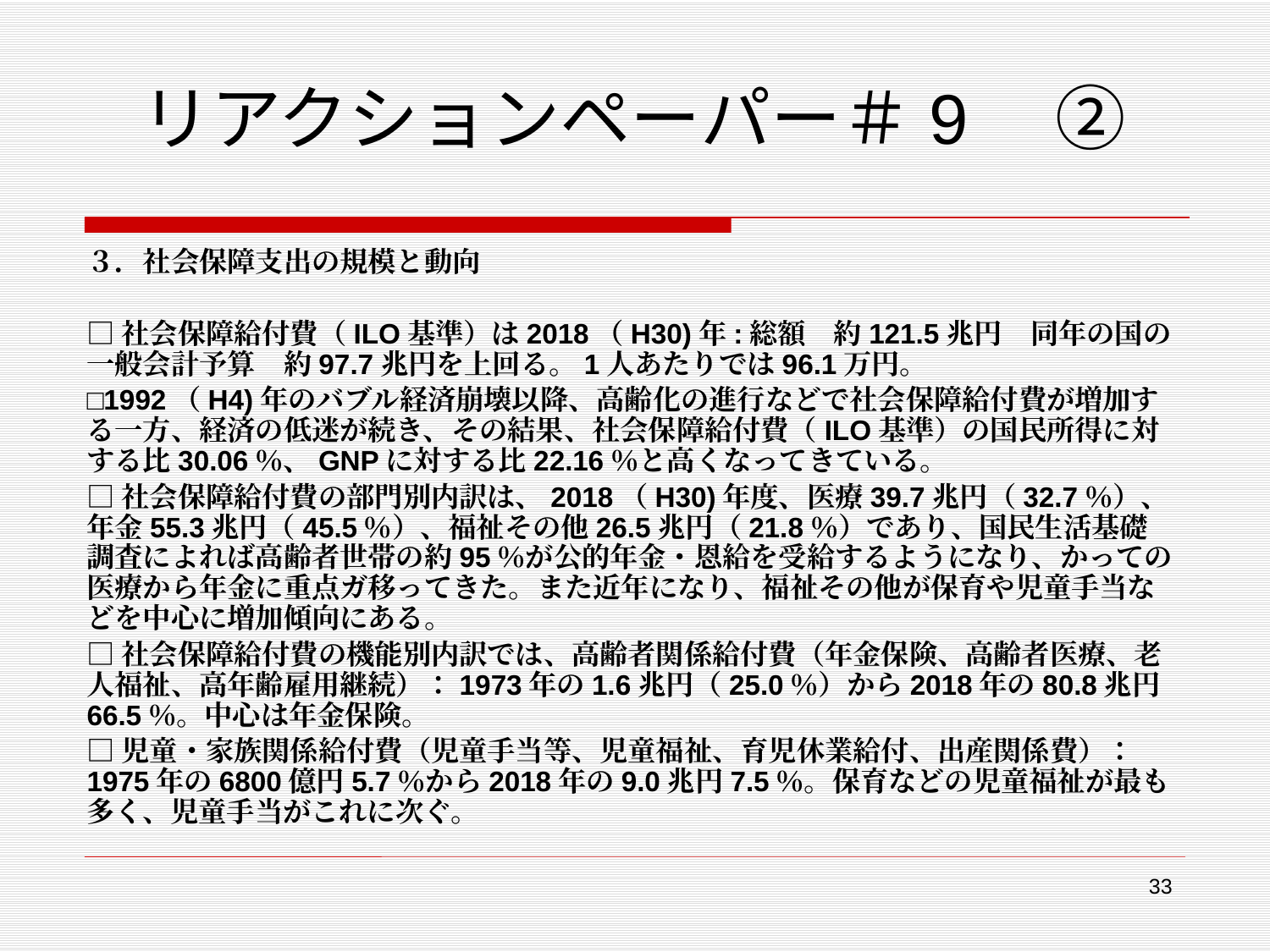

# リアクションペーパー＃9　②
３．社会保障支出の規模と動向

□社会保障給付費（ILO基準）は2018（H30)年:総額　約121.5兆円　同年の国の一般会計予算　約97.7兆円を上回る。1人あたりでは96.1万円。
□1992（H4)年のバブル経済崩壊以降、高齢化の進行などで社会保障給付費が増加する一方、経済の低迷が続き、その結果、社会保障給付費（ILO基準）の国民所得に対する比30.06％、GNPに対する比22.16％と高くなってきている。
□社会保障給付費の部門別内訳は、2018（H30)年度、医療39.7兆円（32.7％）、年金55.3兆円（45.5％）、福祉その他26.5兆円（21.8％）であり、国民生活基礎調査によれば高齢者世帯の約95％が公的年金・恩給を受給するようになり、かっての医療から年金に重点ガ移ってきた。また近年になり、福祉その他が保育や児童手当などを中心に増加傾向にある。
□社会保障給付費の機能別内訳では、高齢者関係給付費（年金保険、高齢者医療、老人福祉、高年齢雇用継続）：1973年の1.6兆円（25.0％）から2018年の80.8兆円66.5％。中心は年金保険。
□児童・家族関係給付費（児童手当等、児童福祉、育児休業給付、出産関係費）：1975年の6800億円5.7％から2018年の9.0兆円7.5％。保育などの児童福祉が最も多く、児童手当がこれに次ぐ。

33